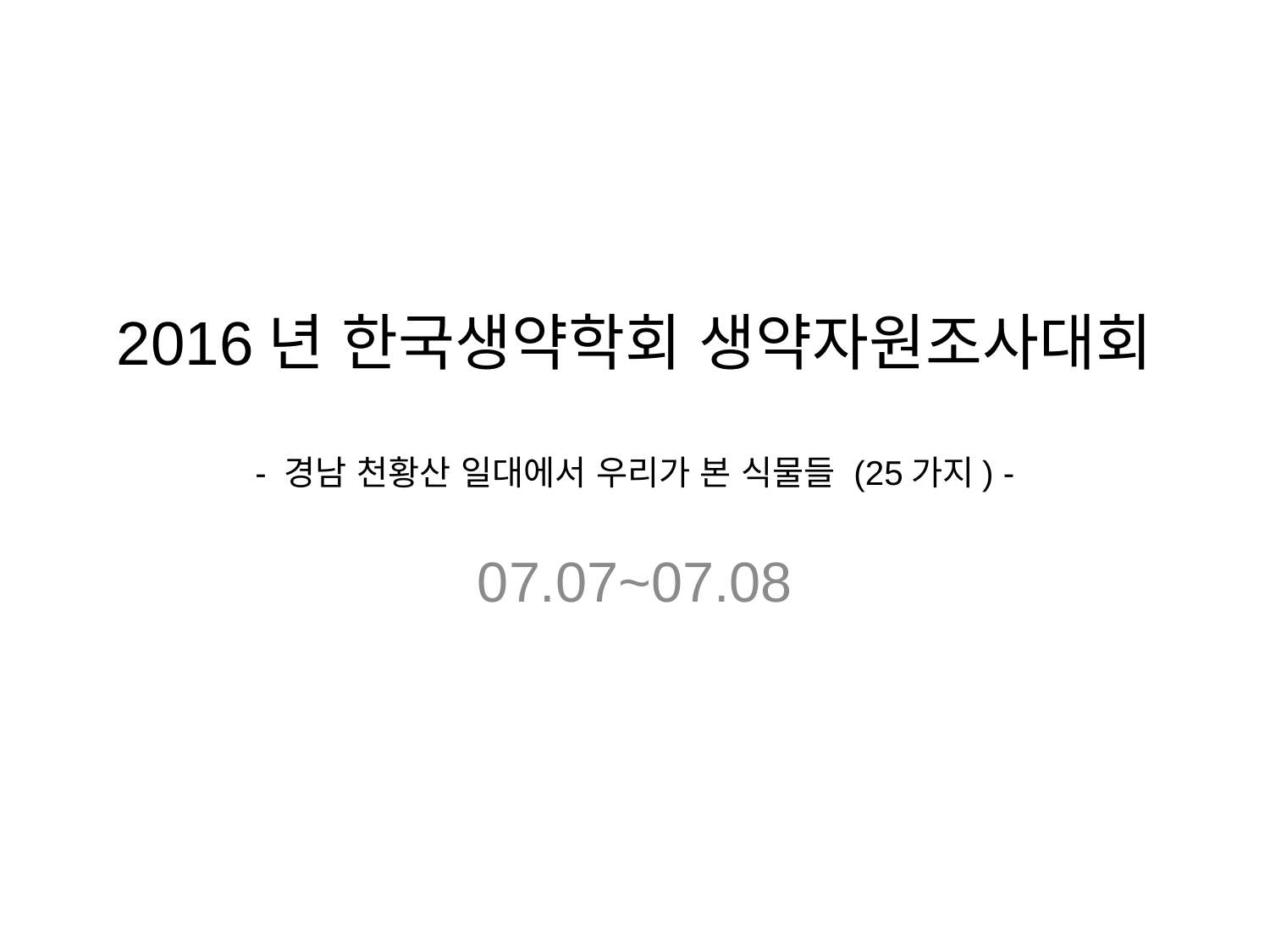

# 2016년 한국생약학회 생약자원조사대회 - 경남 천황산 일대에서 우리가 본 식물들 (25가지) -
07.07~07.08